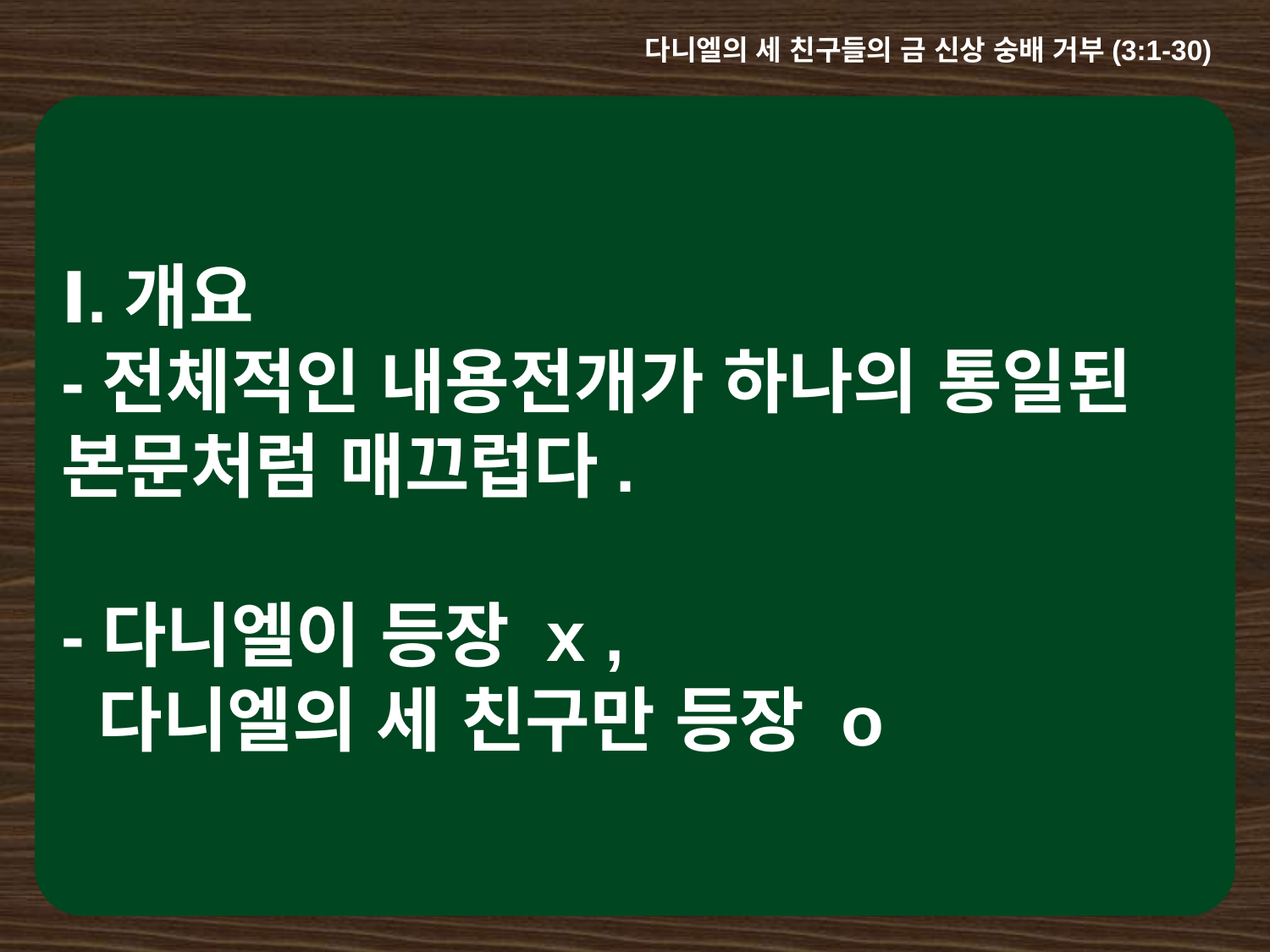

다니엘의 세 친구들의 금 신상 숭배 거부(3:1-30)
Ⅰ.개요
-전체적인 내용전개가 하나의 통일된 본문처럼 매끄럽다.

-다니엘이 등장 x ,
 다니엘의 세 친구만 등장 o